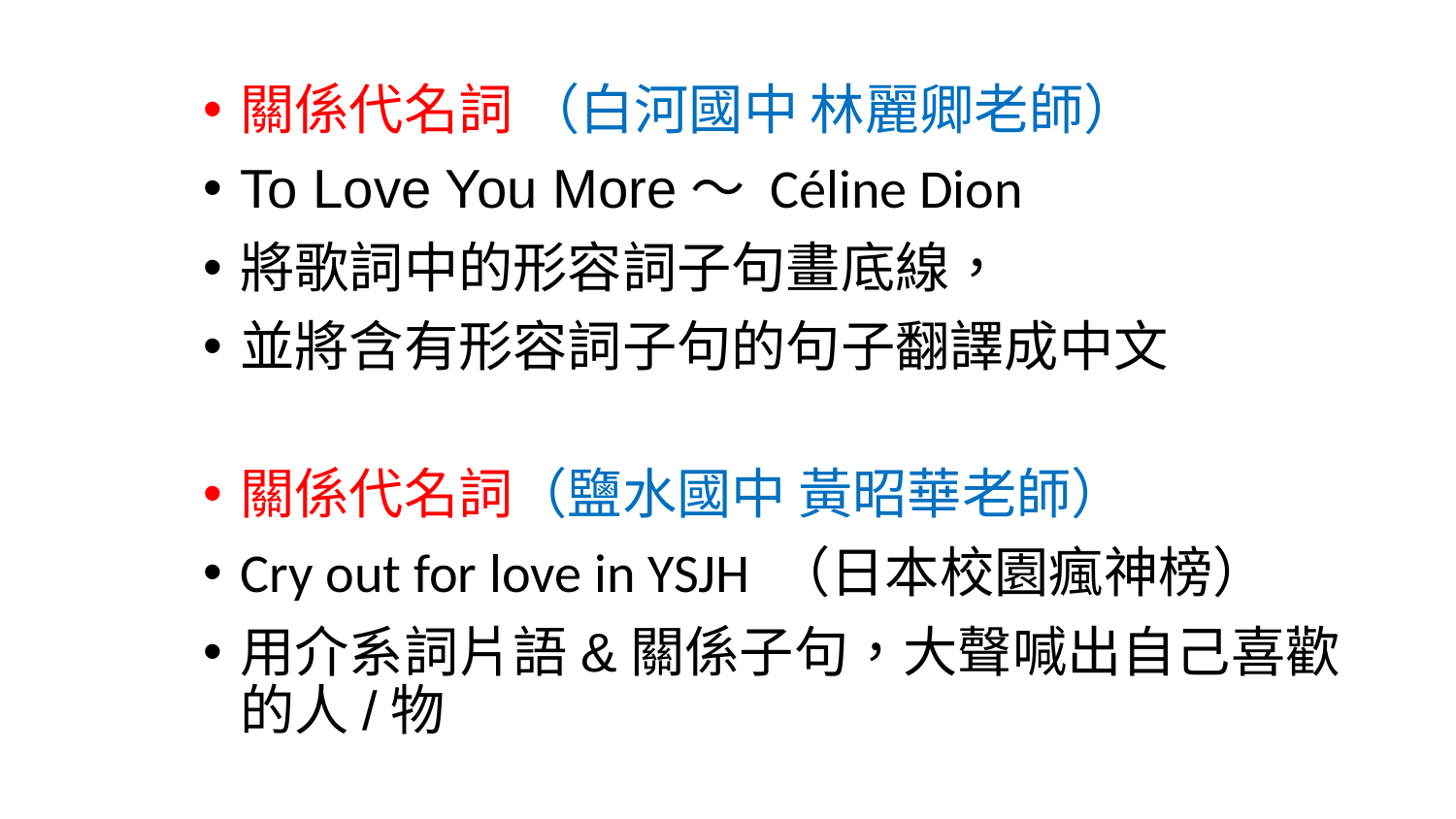

關係代名詞 （白河國中 林麗卿老師）
To Love You More～ Céline Dion
將歌詞中的形容詞子句畫底線，
並將含有形容詞子句的句子翻譯成中文
關係代名詞（鹽水國中 黃昭華老師）
Cry out for love in YSJH （日本校園瘋神榜）
用介系詞片語&關係子句，大聲喊出自己喜歡的人/物